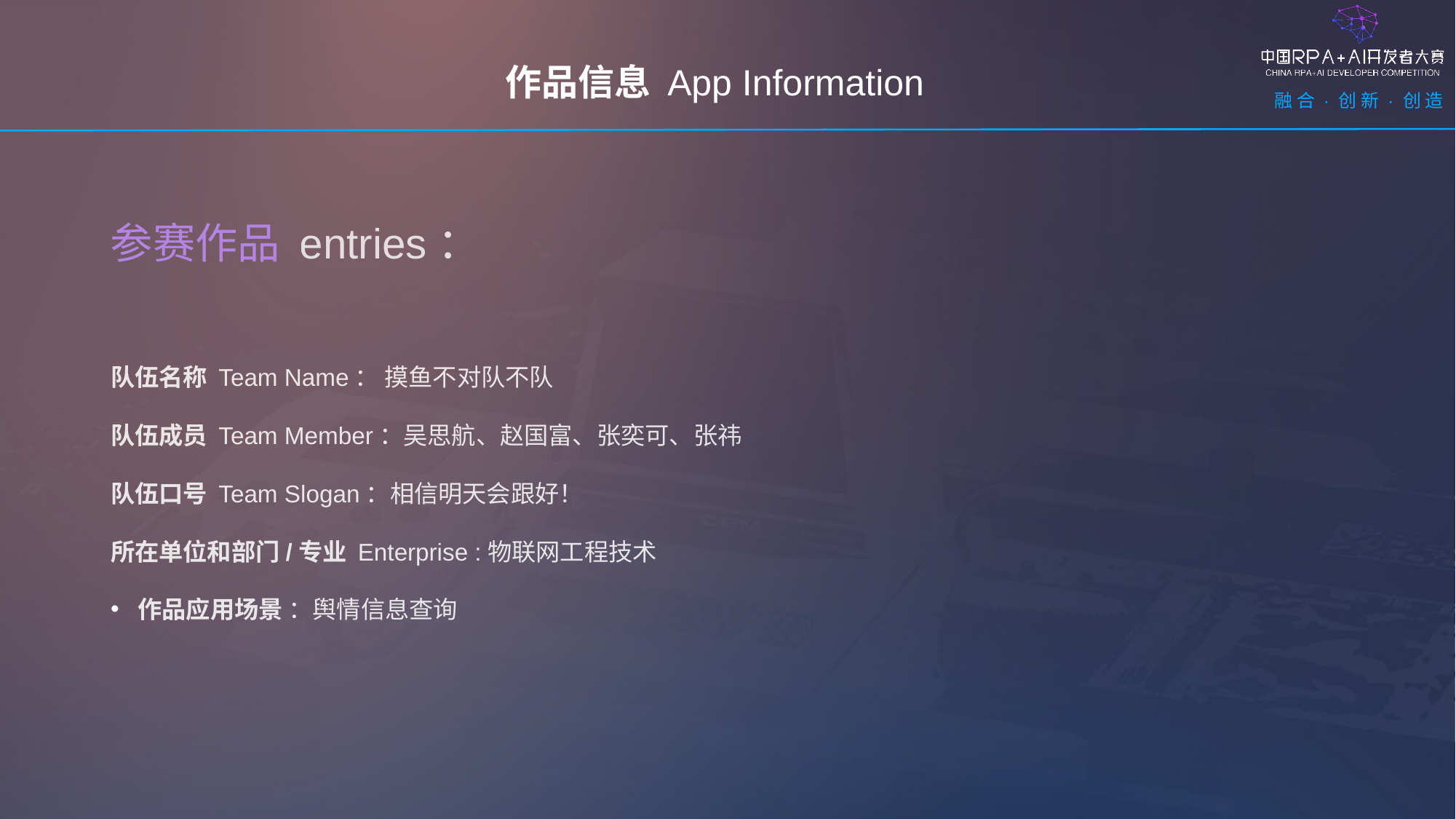

作品信息 App Information
参赛作品 entries：
队伍名称 Team Name： 摸鱼不对队不队
队伍成员 Team Member：吴思航、赵国富、张奕可、张祎
队伍口号 Team Slogan：相信明天会跟好！
所在单位和部门/专业 Enterprise :物联网工程技术
作品应用场景 ：舆情信息查询